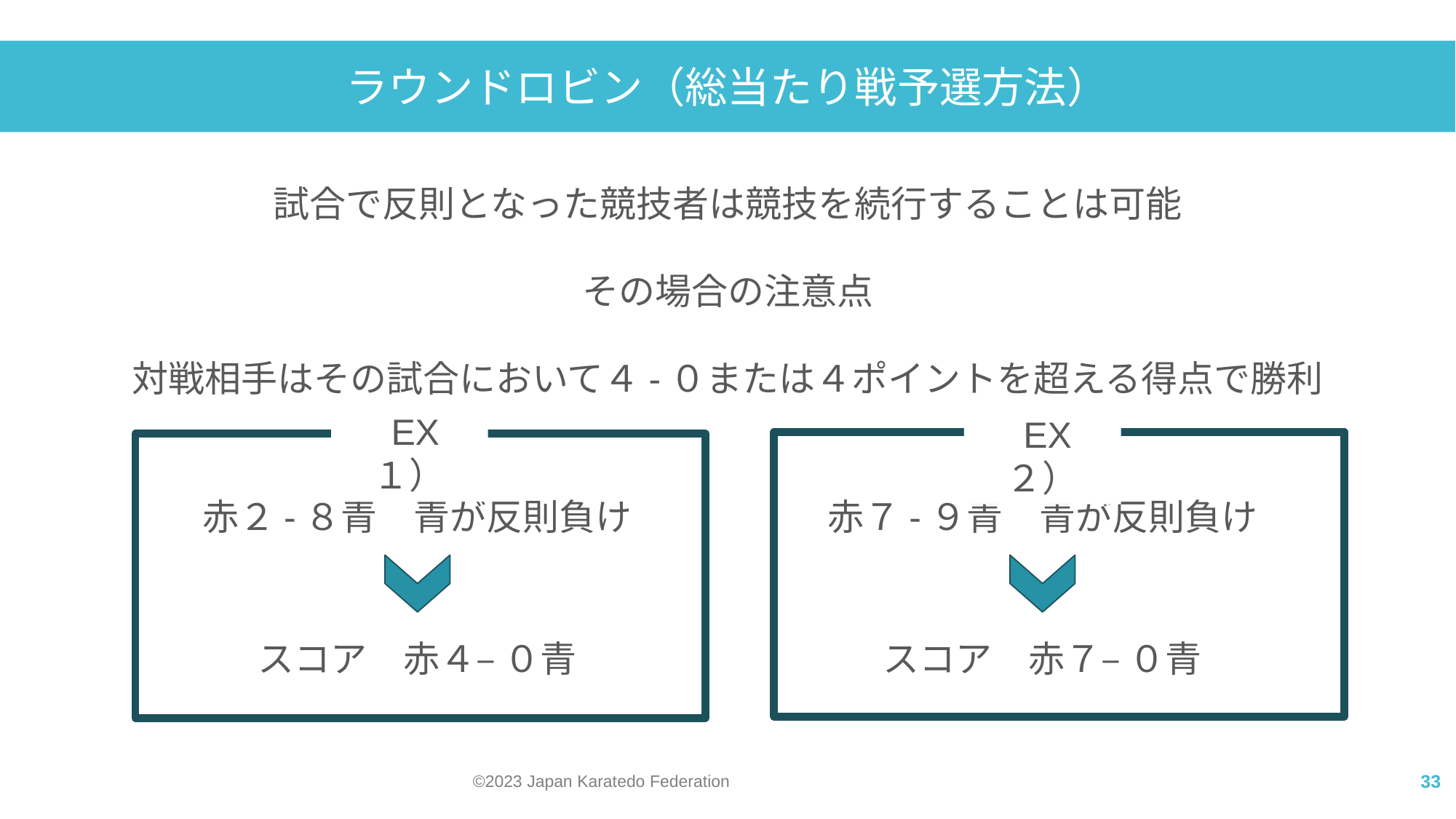

ラウンドロビン（総当たり戦予選方法）
試合で反則となった競技者は競技を続行することは可能

その場合の注意点

対戦相手はその試合において４-０または４ポイントを超える得点で勝利
コンタクト
  EX１）
 EX ２）

赤２-８青　青が反則負け
赤７-９青　青が反則負け

スコア　赤４– ０青
スコア　赤７– ０青
©️2023 Japan Karatedo Federation
33